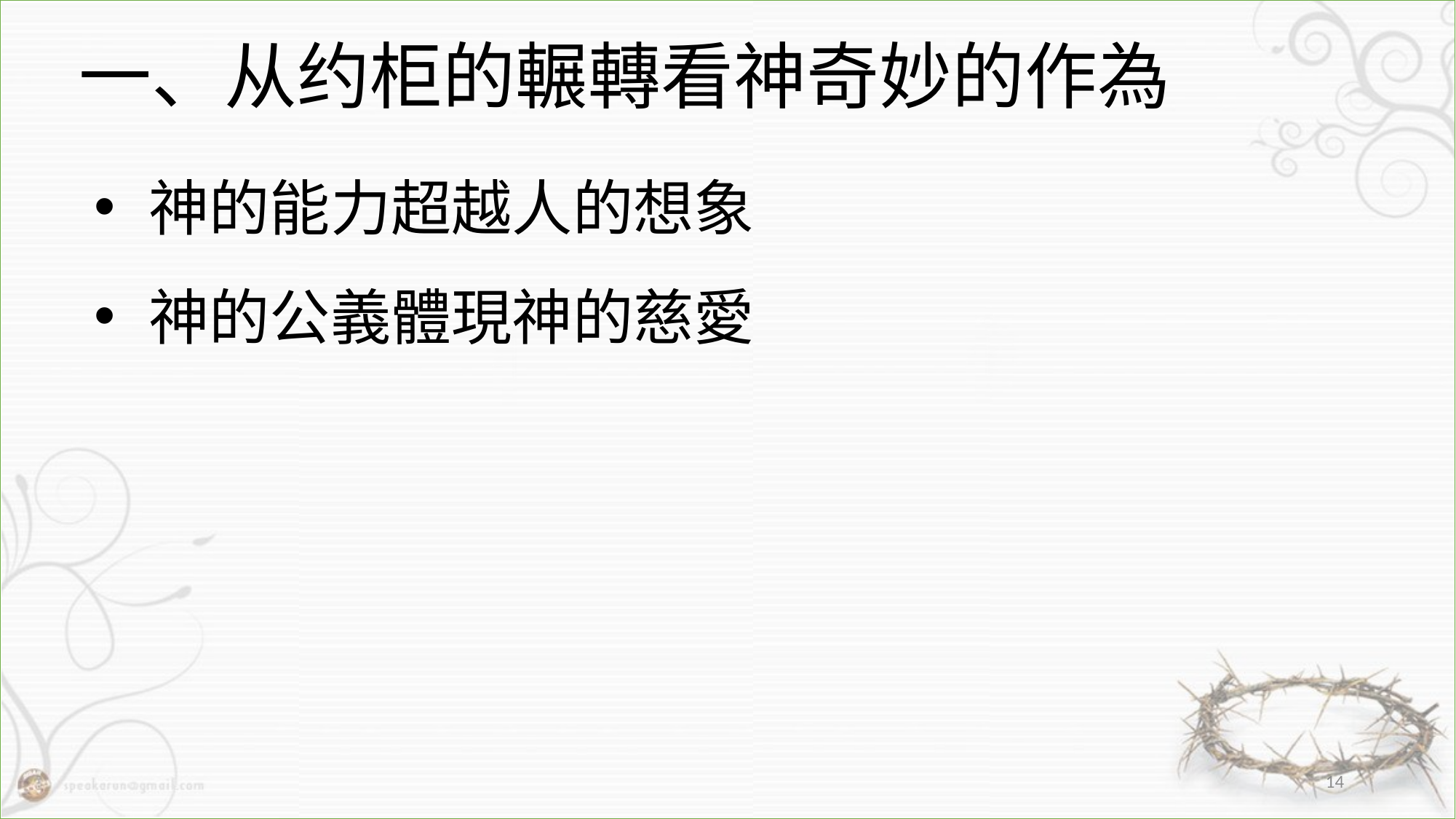

一、从约柜的輾轉看神奇妙的作為
神的能力超越人的想象
神的公義體現神的慈愛
14